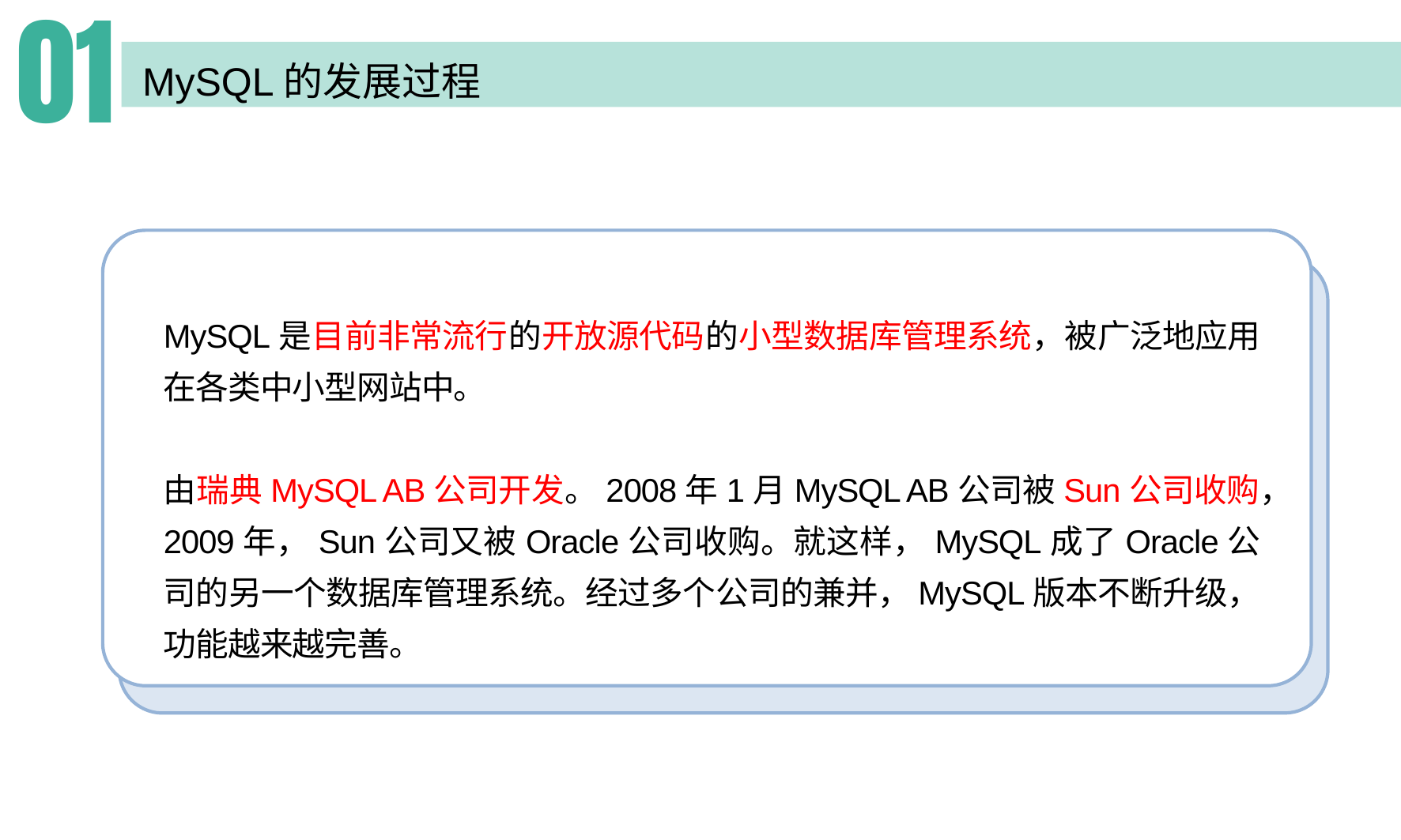

01

MySQL的发展过程

MySQL是目前非常流行的开放源代码的小型数据库管理系统，被广泛地应用在各类中小型网站中。

由瑞典MySQL AB公司开发。2008年1月MySQL AB公司被Sun公司收购，2009年，Sun公司又被Oracle公司收购。就这样，MySQL成了Oracle公司的另一个数据库管理系统。经过多个公司的兼并，MySQL版本不断升级，功能越来越完善。